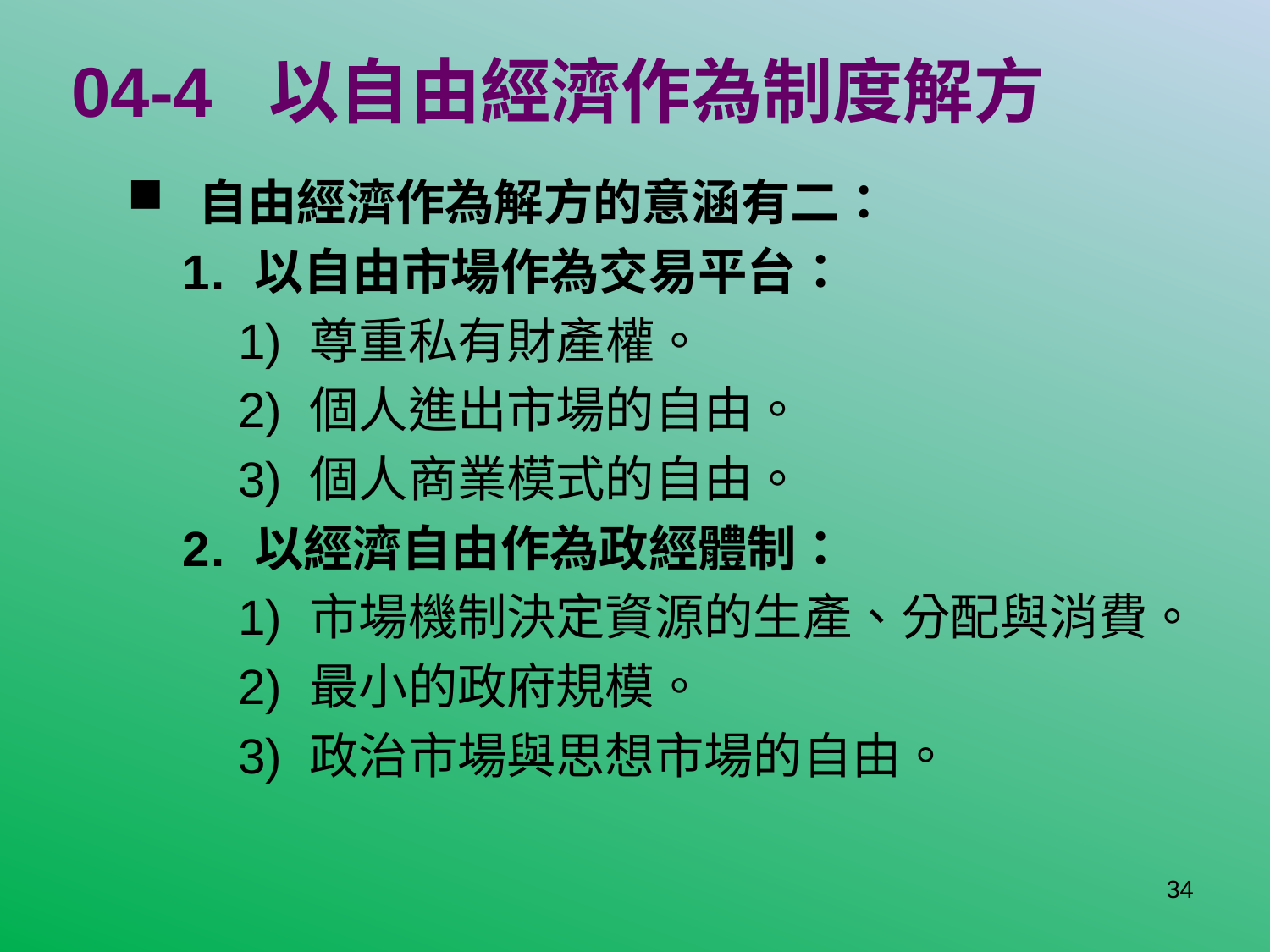

# 04-4  以自由經濟作為制度解方
自由經濟作為解方的意涵有二：
以自由市場作為交易平台：
尊重私有財產權。
個人進出市場的自由。
個人商業模式的自由。
以經濟自由作為政經體制：
市場機制決定資源的生產、分配與消費。
最小的政府規模。
政治市場與思想市場的自由。

34